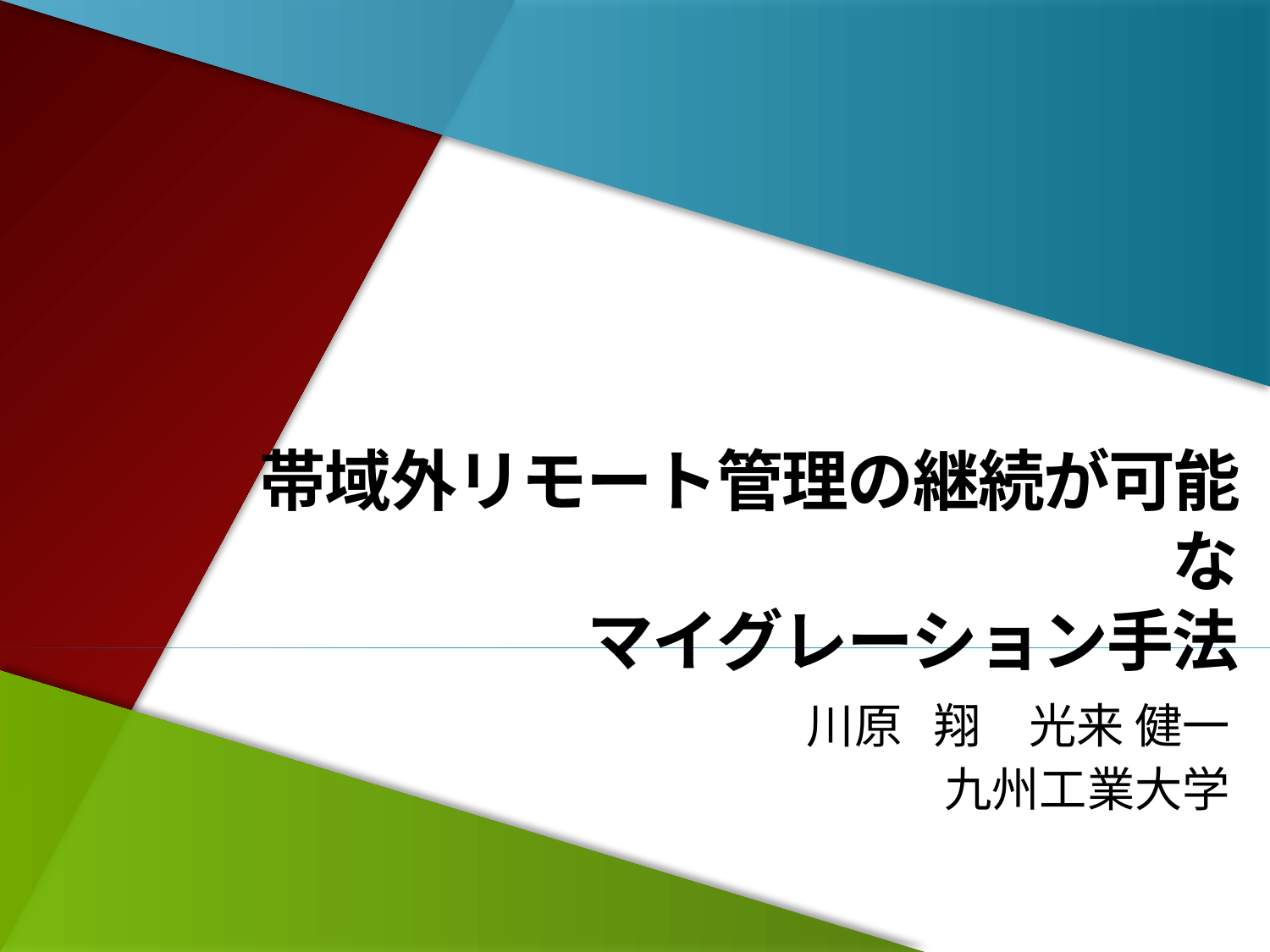

# 帯域外リモート管理の継続が可能な マイグレーション手法
川原   翔　光来 健一
九州工業大学